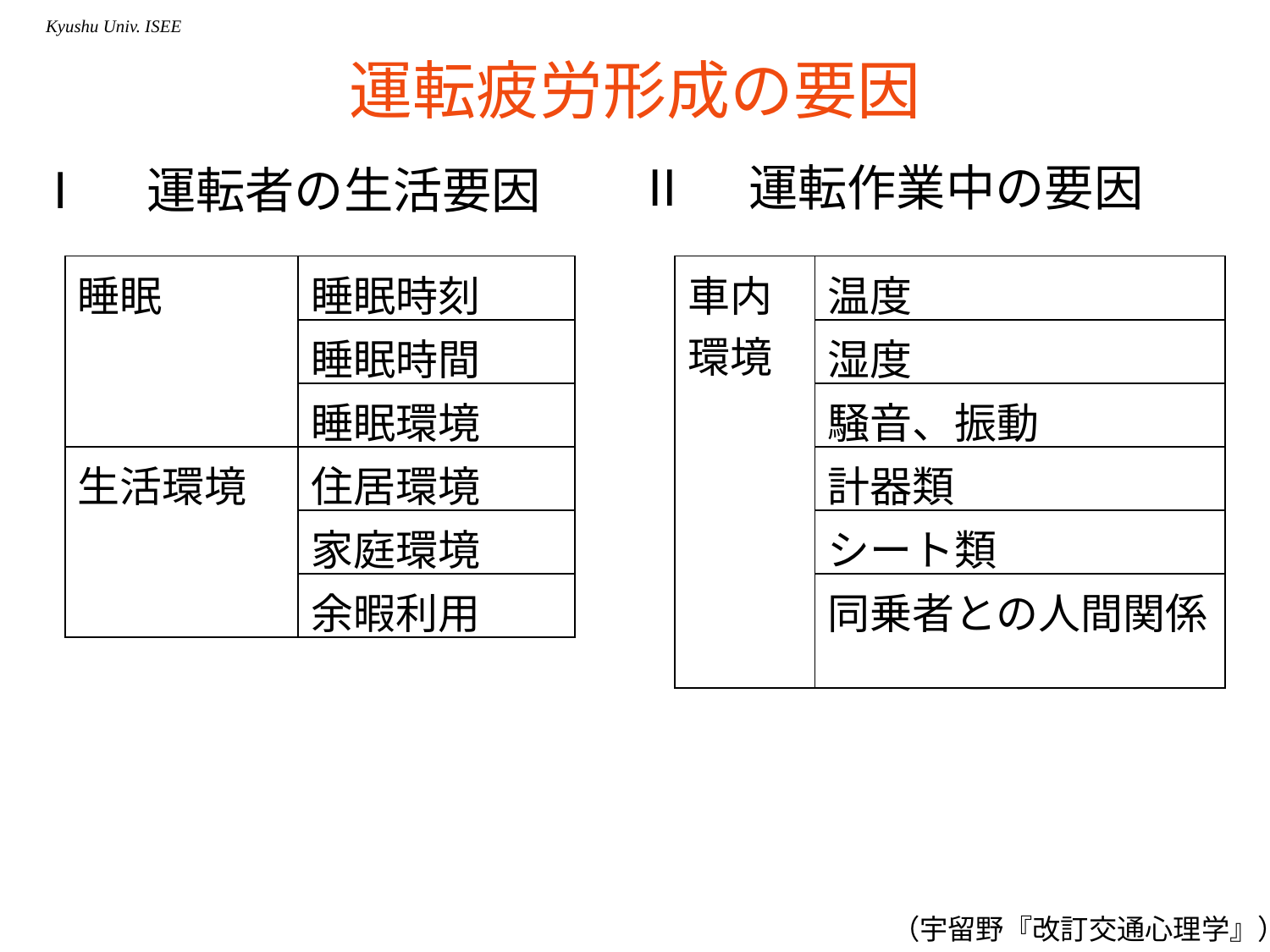

# 運転疲労形成の要因
Ⅱ　運転作業中の要因
Ⅰ　運転者の生活要因
| 睡眠 | 睡眠時刻 |
| --- | --- |
|  | 睡眠時間 |
|  | 睡眠環境 |
| 生活環境 | 住居環境 |
|  | 家庭環境 |
|  | 余暇利用 |
| 車内環境 | 温度 |
| --- | --- |
|  | 湿度 |
|  | 騒音、振動 |
|  | 計器類 |
|  | シート類 |
|  | 同乗者との人間関係 |
（宇留野『改訂交通心理学』）